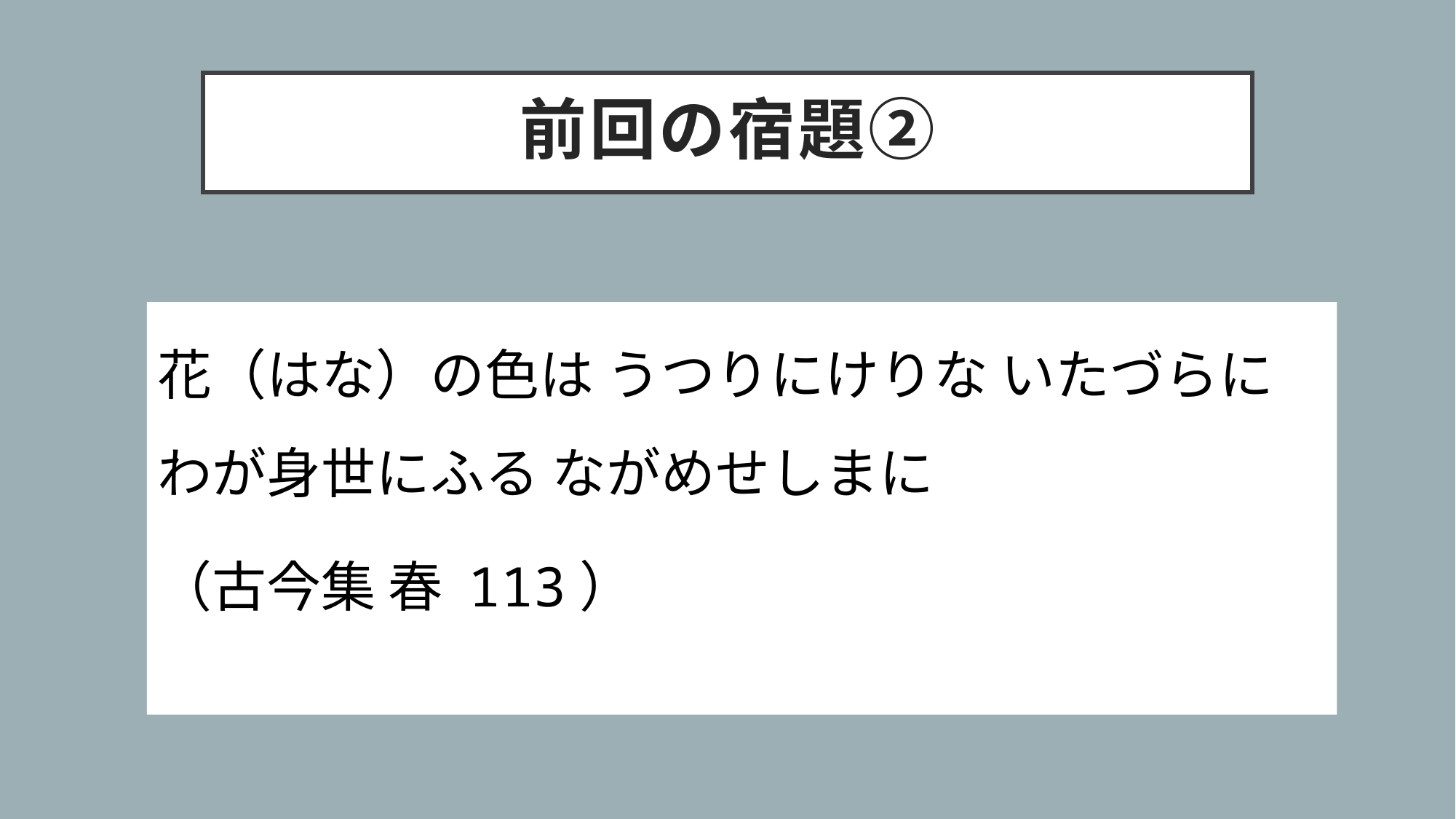

# 前回の宿題②
花（はな）の色は うつりにけりな いたづらにわが身世にふる ながめせしまに
（古今集 春 113）